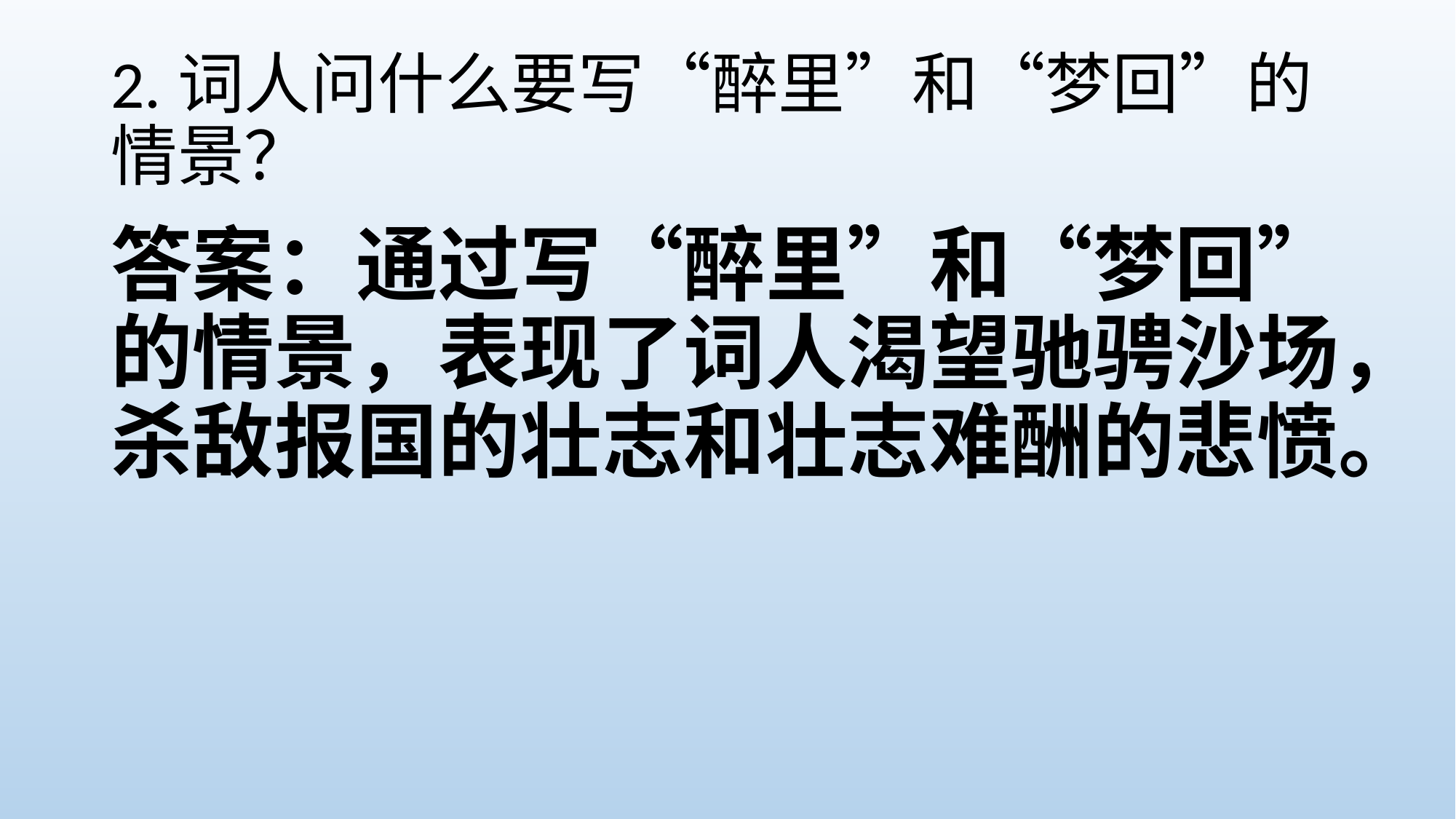

# 2.词人问什么要写“醉里”和“梦回”的情景？
答案：通过写“醉里”和“梦回”的情景，表现了词人渴望驰骋沙场，杀敌报国的壮志和壮志难酬的悲愤。